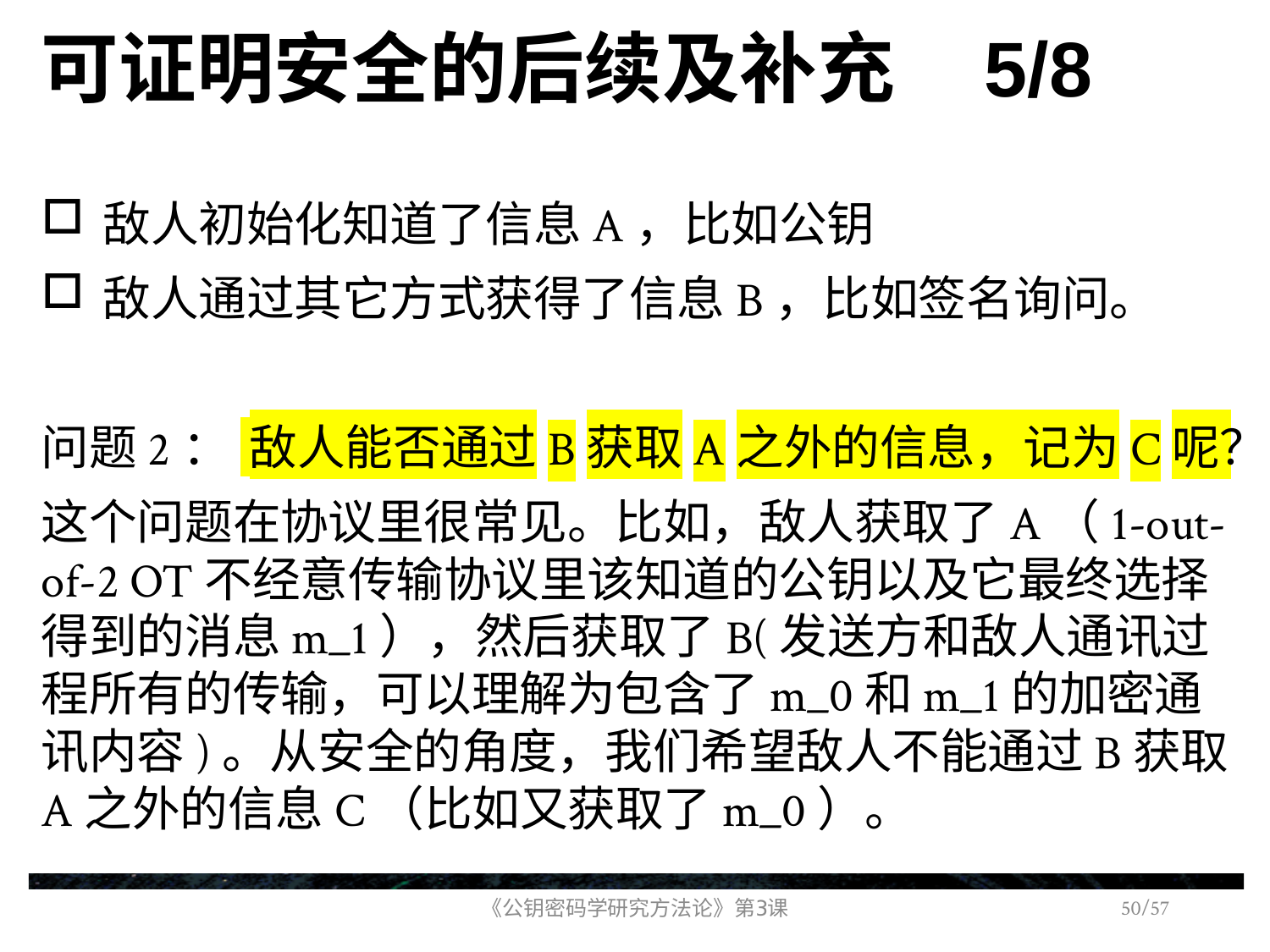

# 可证明安全的后续及补充    5/8
敌人初始化知道了信息A，比如公钥
敌人通过其它方式获得了信息B，比如签名询问。

问题2：  敌人能否通过B获取A之外的信息，记为C呢？
这个问题在协议里很常见。比如，敌人获取了A（1-out-of-2 OT不经意传输协议里该知道的公钥以及它最终选择得到的消息m_1），然后获取了B(发送方和敌人通讯过程所有的传输，可以理解为包含了m_0和m_1的加密通讯内容)。从安全的角度，我们希望敌人不能通过B获取A之外的信息C（比如又获取了m_0）。

《公钥密码学研究方法论》第3课
50/57